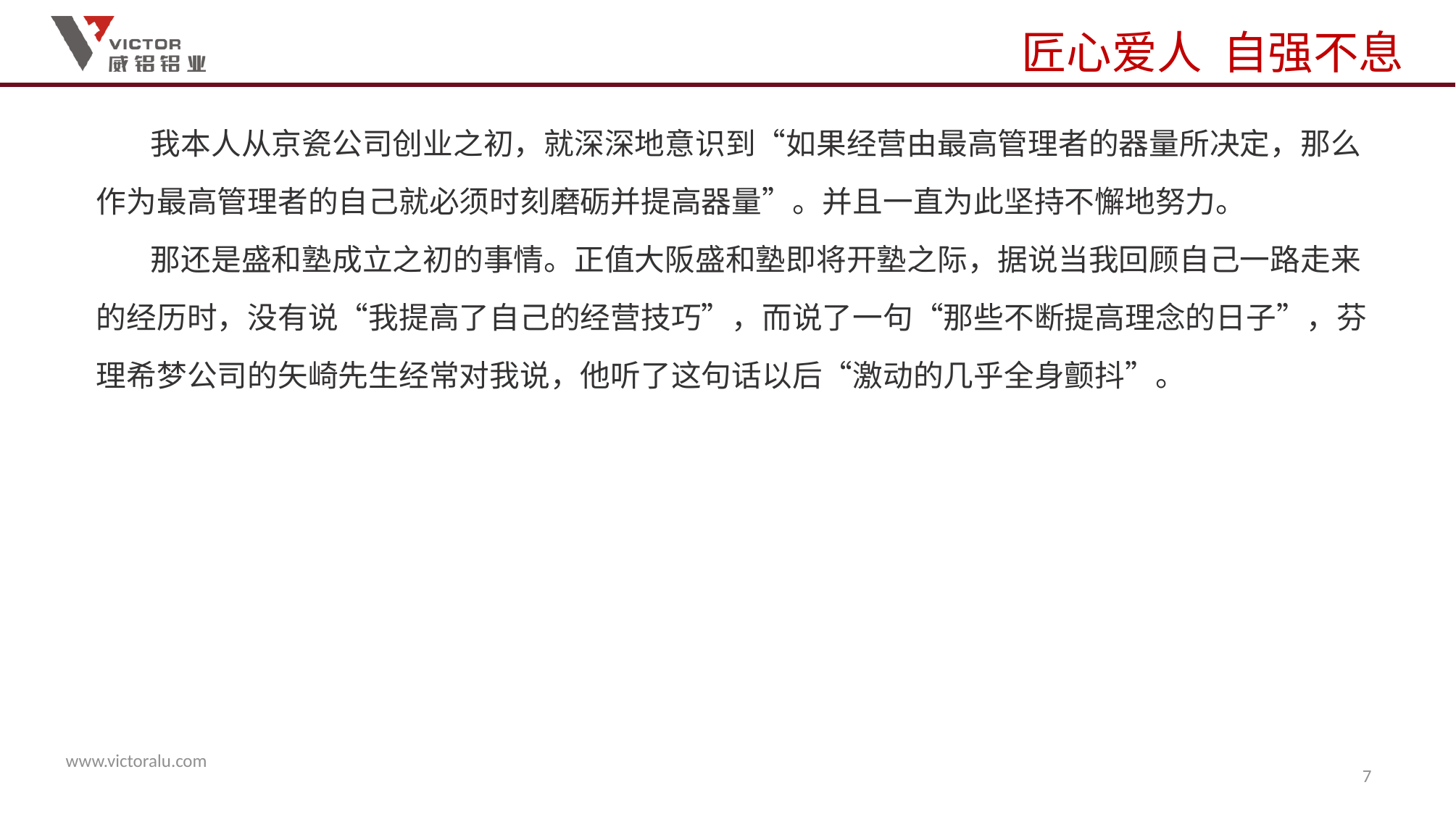

我本人从京瓷公司创业之初，就深深地意识到“如果经营由最高管理者的器量所决定，那么作为最高管理者的自己就必须时刻磨砺并提高器量”。并且一直为此坚持不懈地努力。
那还是盛和塾成立之初的事情。正值大阪盛和塾即将开塾之际，据说当我回顾自己一路走来的经历时，没有说“我提高了自己的经营技巧”，而说了一句“那些不断提高理念的日子”，芬理希梦公司的矢崎先生经常对我说，他听了这句话以后“激动的几乎全身颤抖”。
7